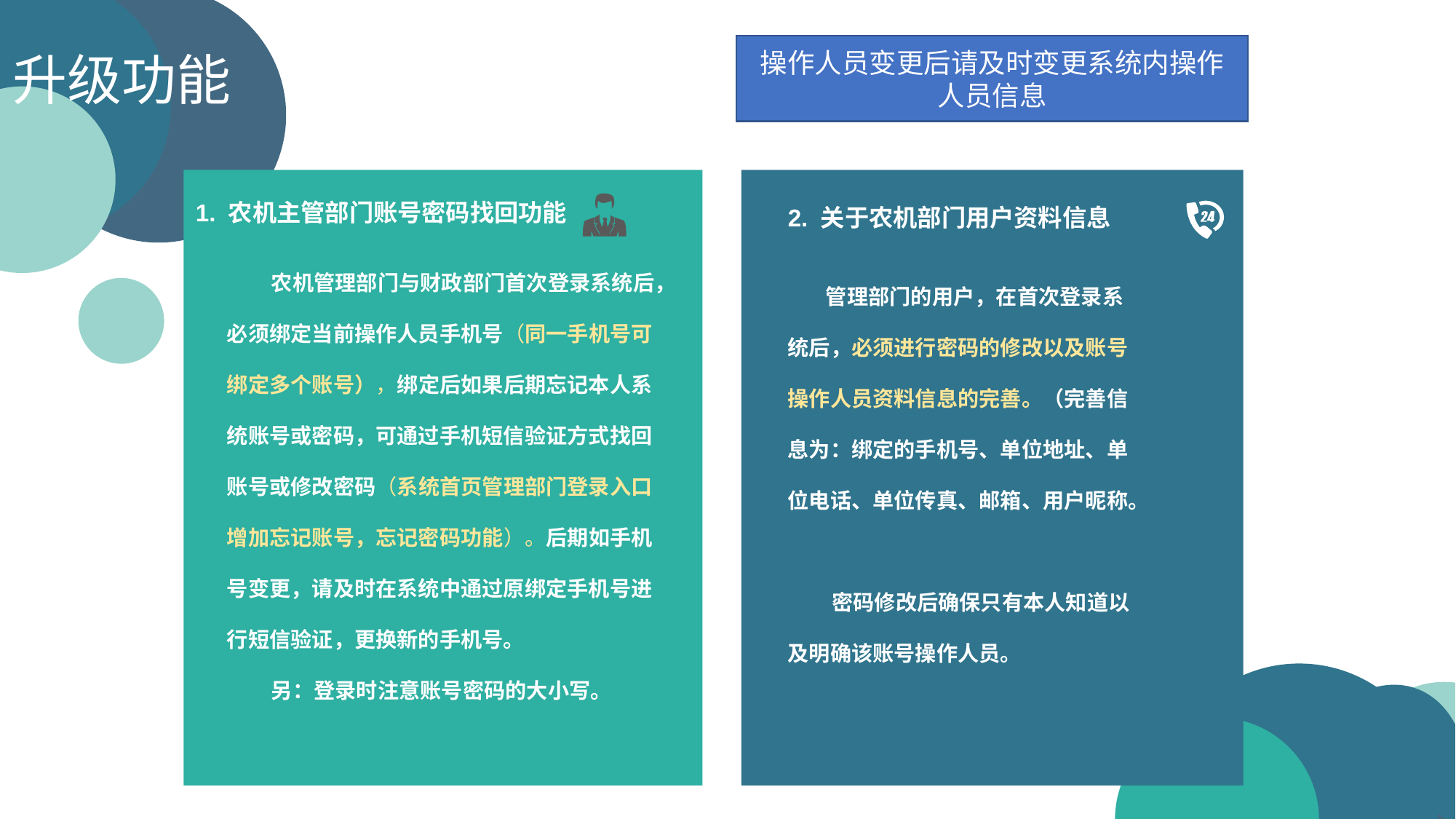

操作人员变更后请及时变更系统内操作人员信息
升级功能

        农机管理部门与财政部门首次登录系统后，必须绑定当前操作人员手机号（同一手机号可绑定多个账号），绑定后如果后期忘记本人系统账号或密码，可通过手机短信验证方式找回账号或修改密码（系统首页管理部门登录入口增加忘记账号，忘记密码功能）。后期如手机号变更，请及时在系统中通过原绑定手机号进行短信验证，更换新的手机号。
        另：登录时注意账号密码的大小写。

2. 关于农机部门用户资料信息

       管理部门的用户，在首次登录系统后，必须进行密码的修改以及账号操作人员资料信息的完善。（完善信息为：绑定的手机号、单位地址、单位电话、单位传真、邮箱、用户昵称。
        密码修改后确保只有本人知道以及明确该账号操作人员。

1. 农机主管部门账号密码找回功能